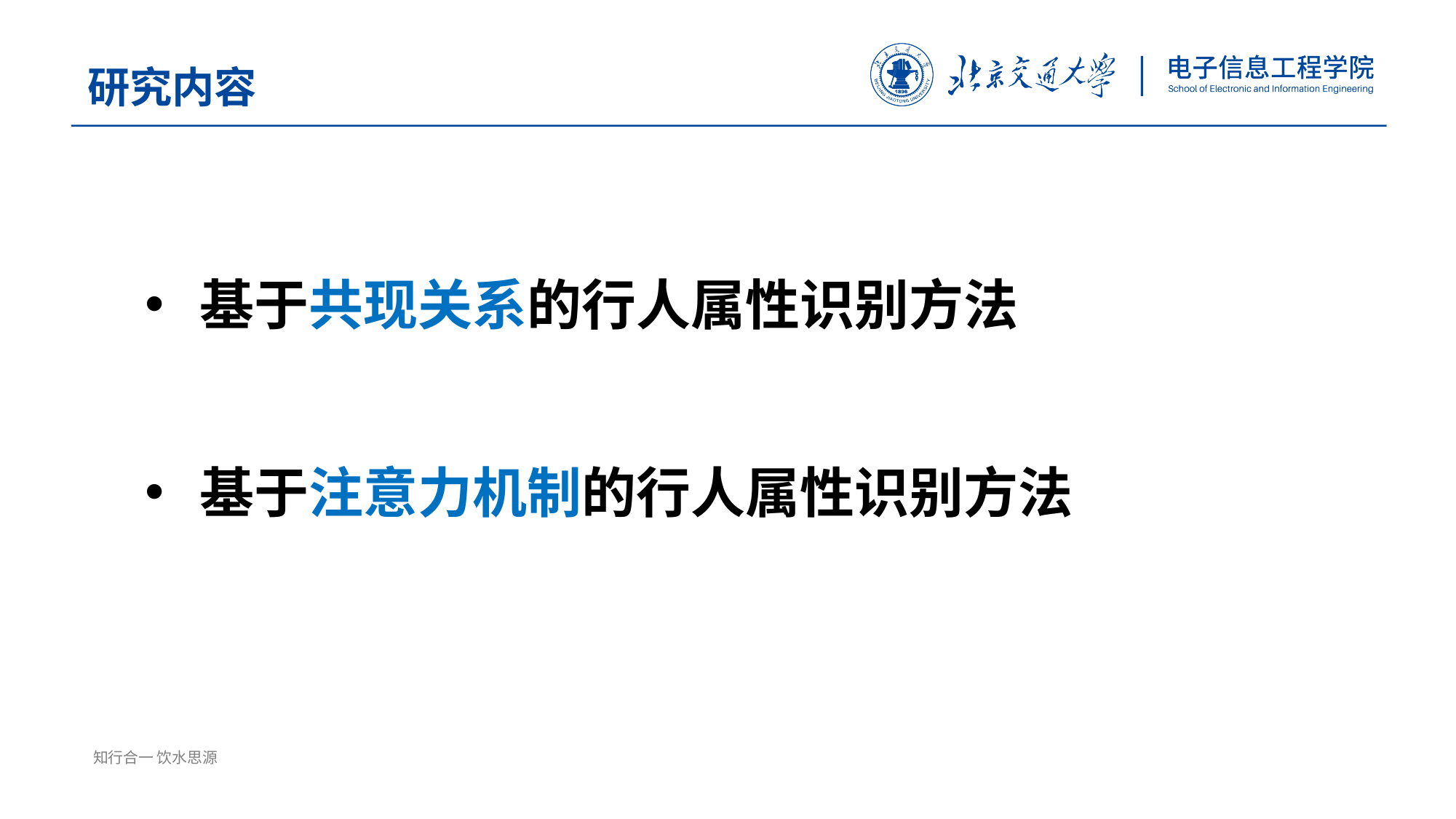

研究内容
基于共现关系的行人属性识别方法
基于注意力机制的行人属性识别方法
知行合一 饮水思源